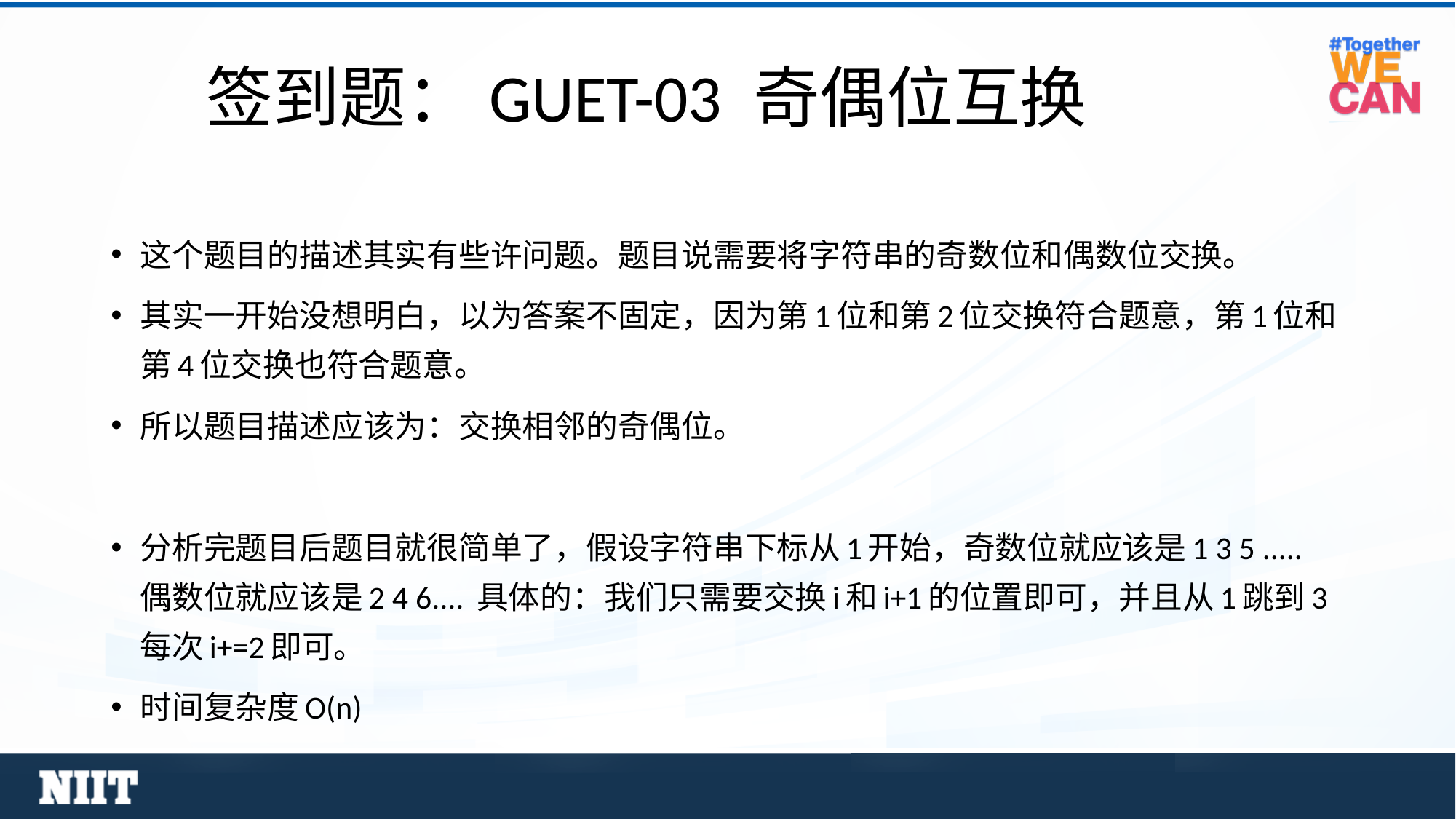

# 签到题：GUET-03 奇偶位互换
这个题目的描述其实有些许问题。题目说需要将字符串的奇数位和偶数位交换。
其实一开始没想明白，以为答案不固定，因为第1位和第2位交换符合题意，第1位和第4位交换也符合题意。
所以题目描述应该为：交换相邻的奇偶位。

分析完题目后题目就很简单了，假设字符串下标从1开始，奇数位就应该是1 3 5 ..... 偶数位就应该是2 4 6.... 具体的：我们只需要交换i和i+1的位置即可，并且从1跳到3每次i+=2即可。
时间复杂度O(n)
4